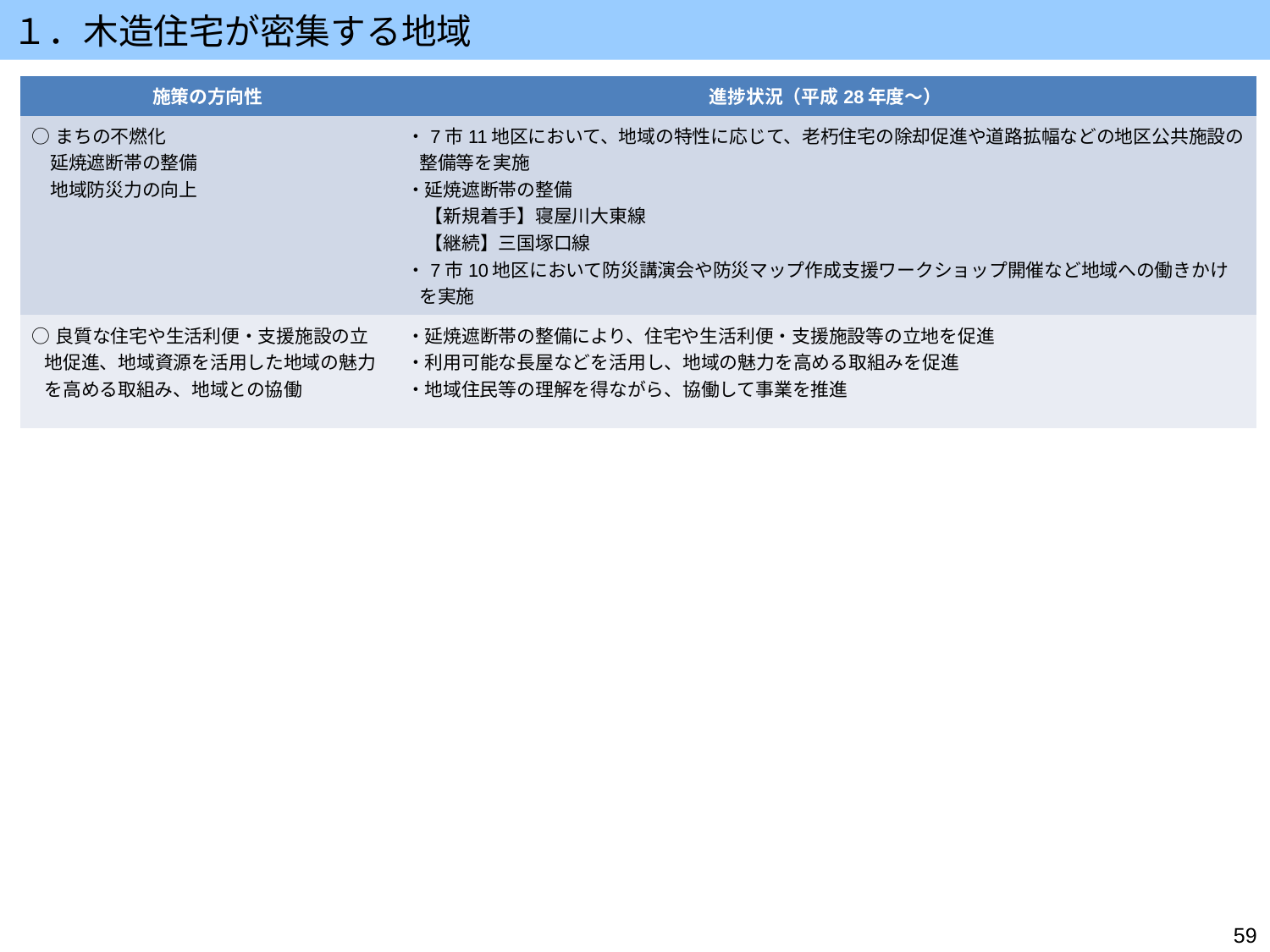

１．木造住宅が密集する地域
| 施策の方向性 | 進捗状況（平成28年度～） |
| --- | --- |
| ○まちの不燃化 　延焼遮断帯の整備 　地域防災力の向上 | ・7市11地区において、地域の特性に応じて、老朽住宅の除却促進や道路拡幅などの地区公共施設の整備等を実施 ・延焼遮断帯の整備 　【新規着手】寝屋川大東線 　【継続】三国塚口線 ・7市10地区において防災講演会や防災マップ作成支援ワークショップ開催など地域への働きかけを実施 |
| ○良質な住宅や生活利便・支援施設の立地促進、地域資源を活用した地域の魅力を高める取組み、地域との協働 | ・延焼遮断帯の整備により、住宅や生活利便・支援施設等の立地を促進 ・利用可能な長屋などを活用し、地域の魅力を高める取組みを促進 ・地域住民等の理解を得ながら、協働して事業を推進 |
59